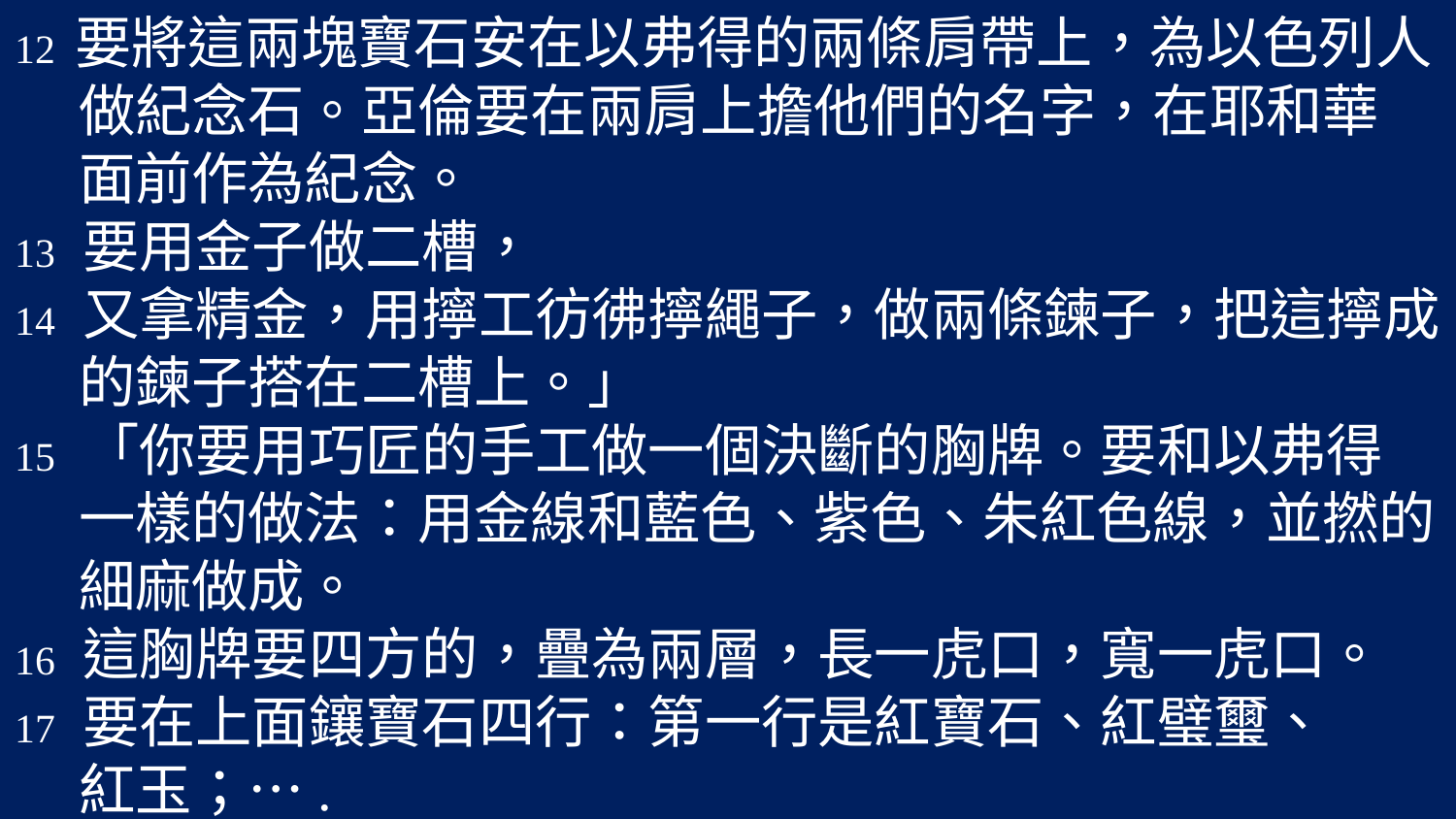

12 要將這兩塊寶石安在以弗得的兩條肩帶上，為以色列人
    做紀念石。亞倫要在兩肩上擔他們的名字，在耶和華
    面前作為紀念。
13 要用金子做二槽，
14 又拿精金，用擰工彷彿擰繩子，做兩條鍊子，把這擰成
    的鍊子搭在二槽上。」
15 「你要用巧匠的手工做一個決斷的胸牌。要和以弗得
    一樣的做法：用金線和藍色、紫色、朱紅色線，並撚的
    細麻做成。
16 這胸牌要四方的，疊為兩層，長一虎口，寬一虎口。
17 要在上面鑲寶石四行：第一行是紅寶石、紅璧璽、
    紅玉；….